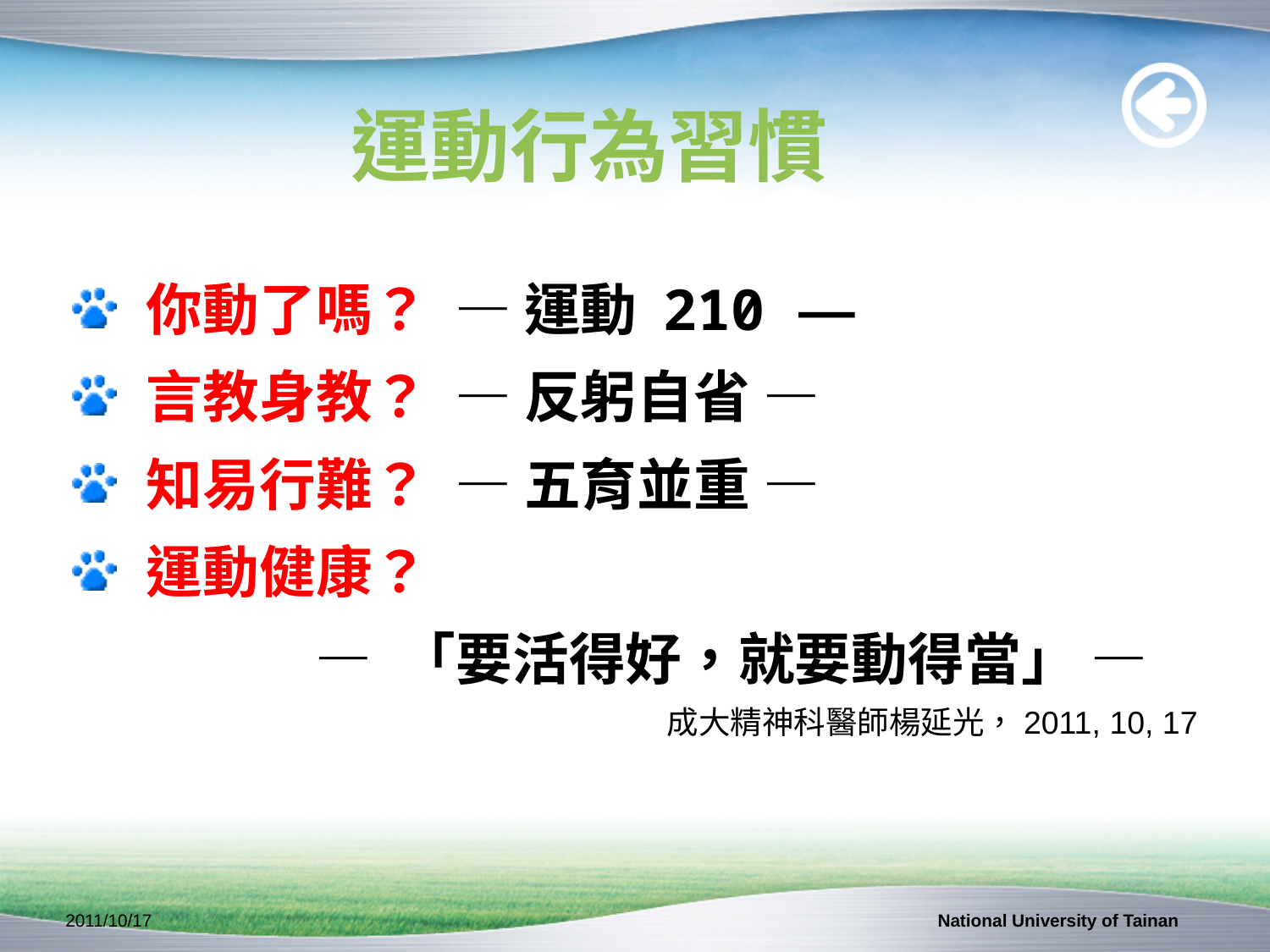

運動行為習慣
你動了嗎？  — 運動 210 —
言教身教？  — 反躬自省 —
知易行難？  — 五育並重 —
運動健康？
               — 「要活得好，就要動得當」 —
成大精神科醫師楊延光，2011, 10, 17
2011/10/17
National University of Tainan